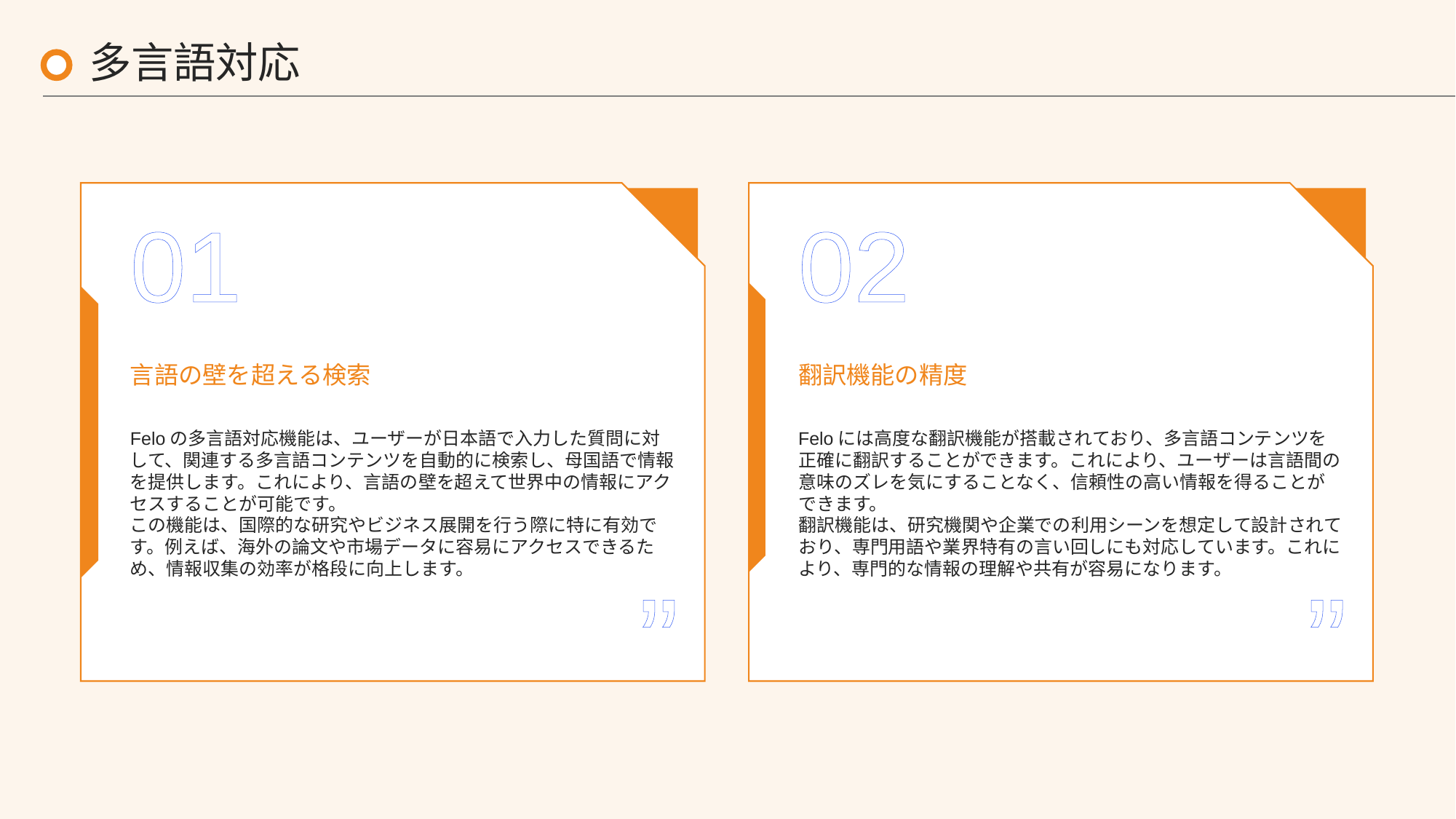

多言語対応

01
02
言語の壁を超える検索
翻訳機能の精度

Feloの多言語対応機能は、ユーザーが日本語で入力した質問に対して、関連する多言語コンテンツを自動的に検索し、母国語で情報を提供します。これにより、言語の壁を超えて世界中の情報にアクセスすることが可能です。
この機能は、国際的な研究やビジネス展開を行う際に特に有効です。例えば、海外の論文や市場データに容易にアクセスできるため、情報収集の効率が格段に向上します。
Feloには高度な翻訳機能が搭載されており、多言語コンテンツを正確に翻訳することができます。これにより、ユーザーは言語間の意味のズレを気にすることなく、信頼性の高い情報を得ることができます。
翻訳機能は、研究機関や企業での利用シーンを想定して設計されており、専門用語や業界特有の言い回しにも対応しています。これにより、専門的な情報の理解や共有が容易になります。
”
”